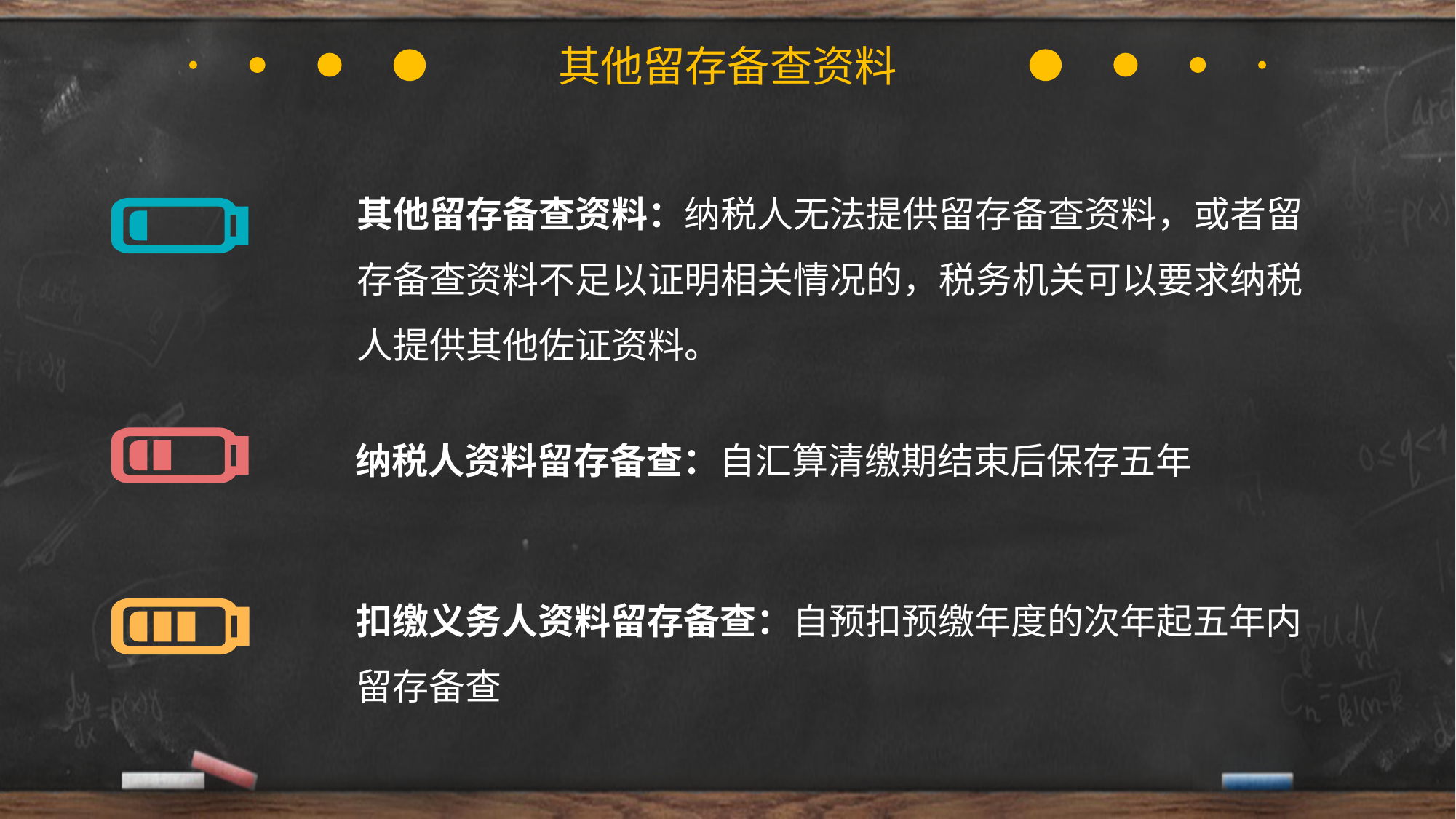

其他留存备查资料

其他留存备查资料：纳税人无法提供留存备查资料，或者留存备查资料不足以证明相关情况的，税务机关可以要求纳税人提供其他佐证资料。

纳税人资料留存备查：自汇算清缴期结束后保存五年

扣缴义务人资料留存备查：自预扣预缴年度的次年起五年内留存备查